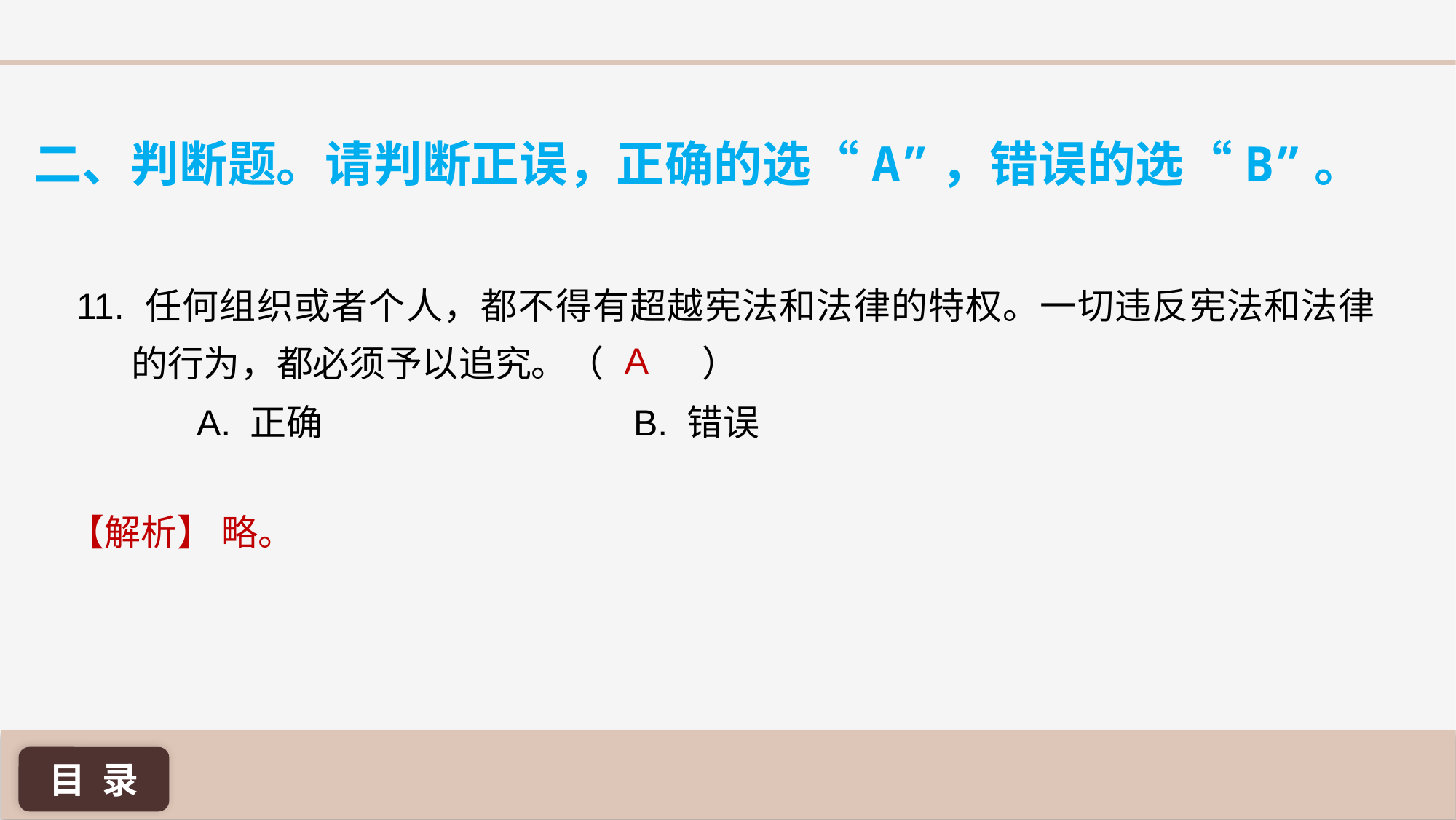

二、判断题。请判断正误，正确的选“A”，错误的选“B”。
11. 任何组织或者个人，都不得有超越宪法和法律的特权。一切违反宪法和法律的行为，都必须予以追究。（            ）
A
A. 正确 			B. 错误
【解析】 略。